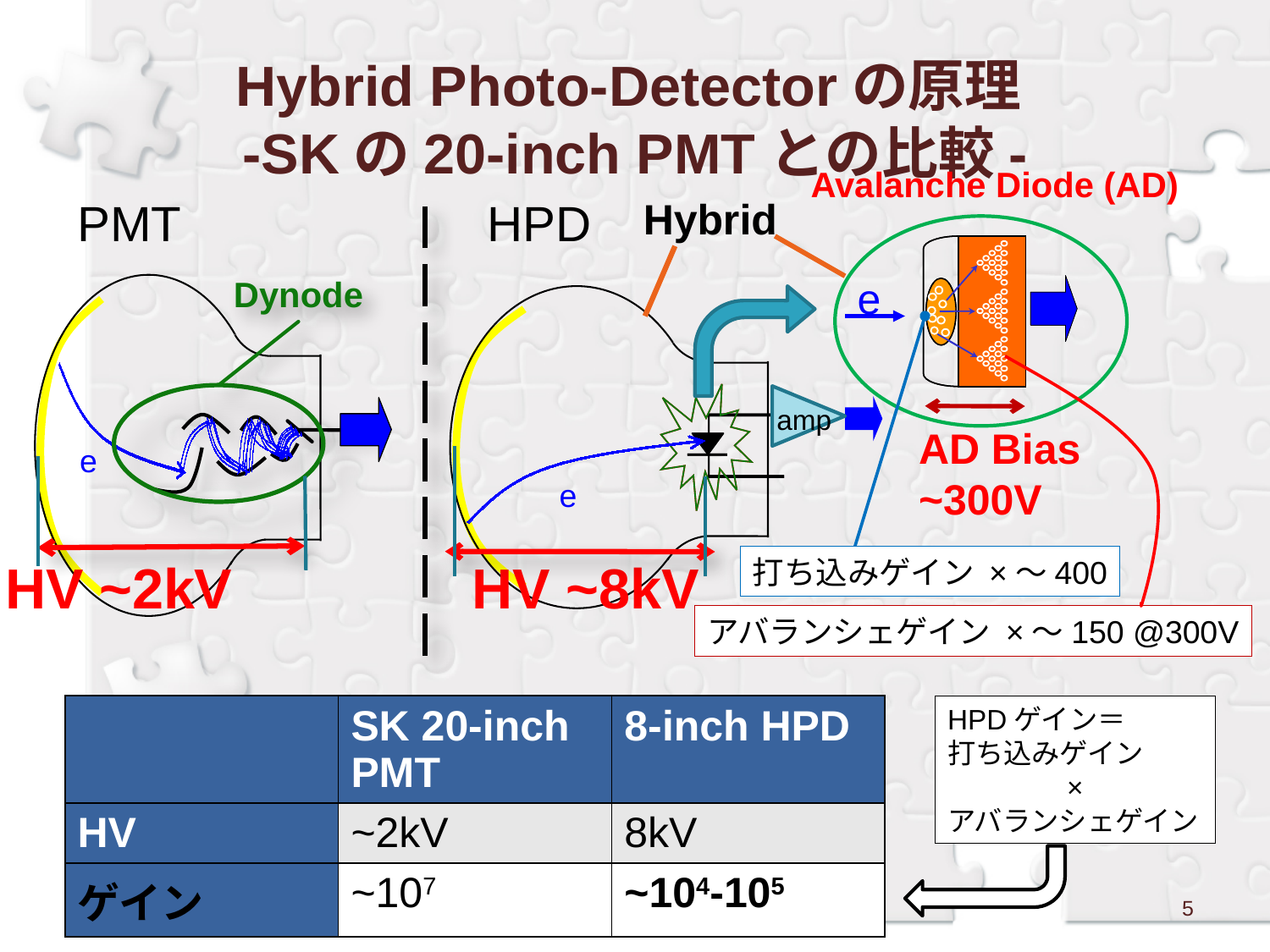

# Hybrid Photo-Detectorの原理 -SKの20-inch PMTとの比較-
Avalanche Diode (AD)
PMT
HPD
Hybrid

e

Dynode

e

HV ~2kV

e

HV ~8kV

amp
AD Bias
~300V
打ち込みゲイン ×～400
アバランシェゲイン ×～150 @300V
|  | SK 20-inch PMT | 8-inch HPD |
| --- | --- | --- |
| HV | ~2kV | 8kV |
| ゲイン | ~107 | ~104-105 |
HPDゲイン＝
打ち込みゲイン
×
アバランシェゲイン

5